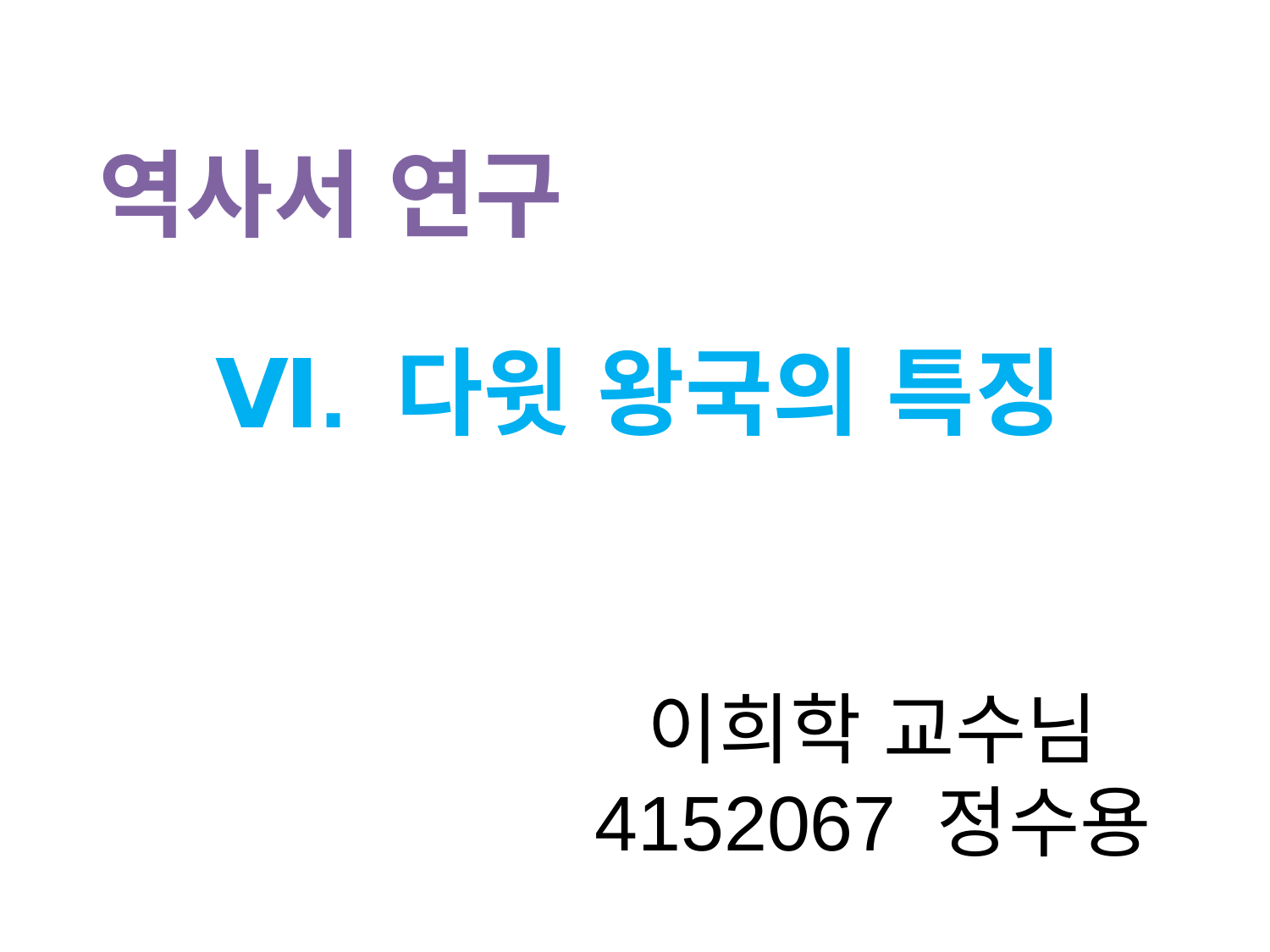

역사서 연구
# Ⅵ. 다윗 왕국의 특징
이희학 교수님
4152067 정수용